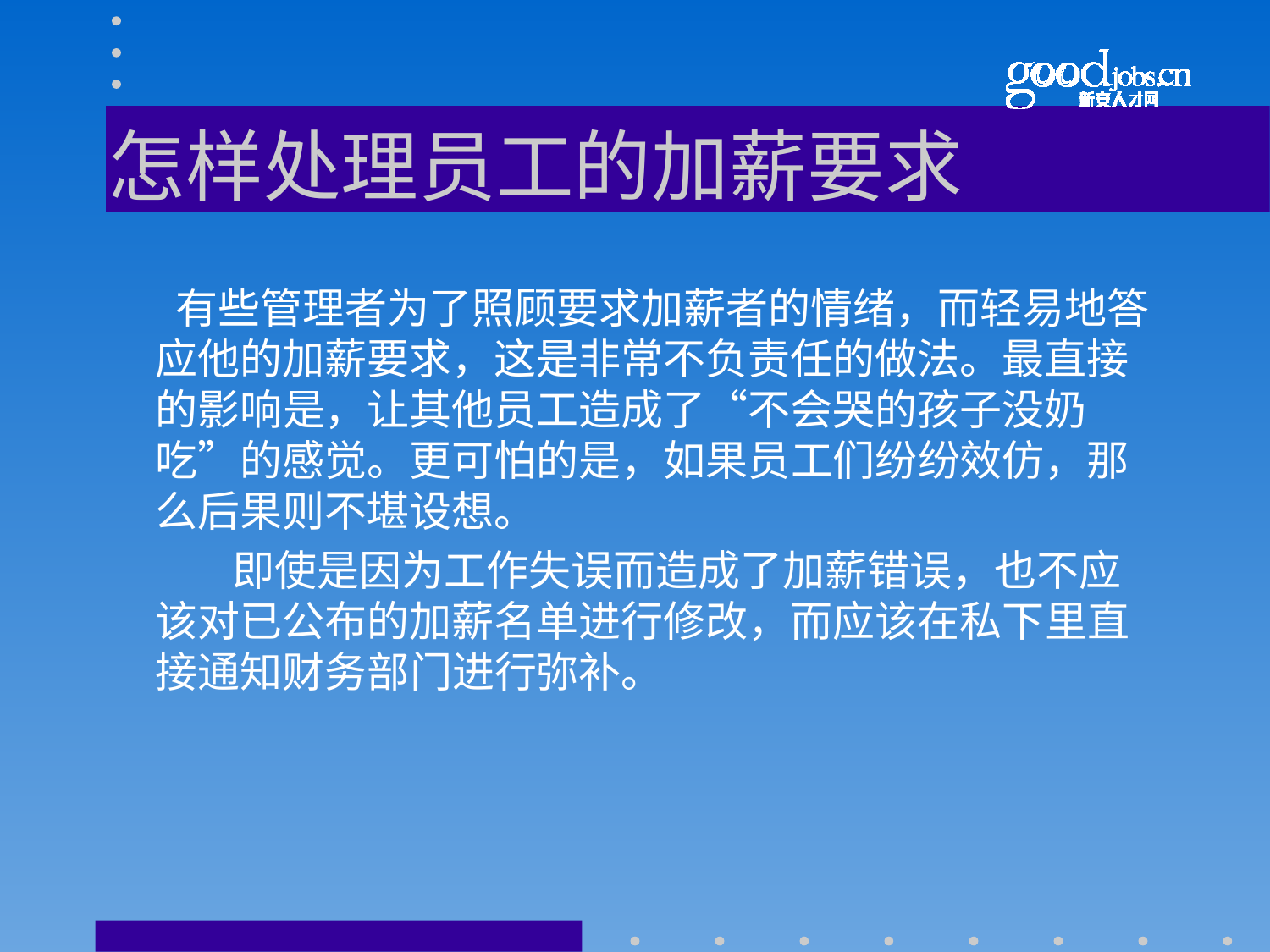

# 怎样处理员工的加薪要求
      有些管理者为了照顾要求加薪者的情绪，而轻易地答应他的加薪要求，这是非常不负责任的做法。最直接的影响是，让其他员工造成了“不会哭的孩子没奶吃”的感觉。更可怕的是，如果员工们纷纷效仿，那么后果则不堪设想。
            即使是因为工作失误而造成了加薪错误，也不应该对已公布的加薪名单进行修改，而应该在私下里直接通知财务部门进行弥补。